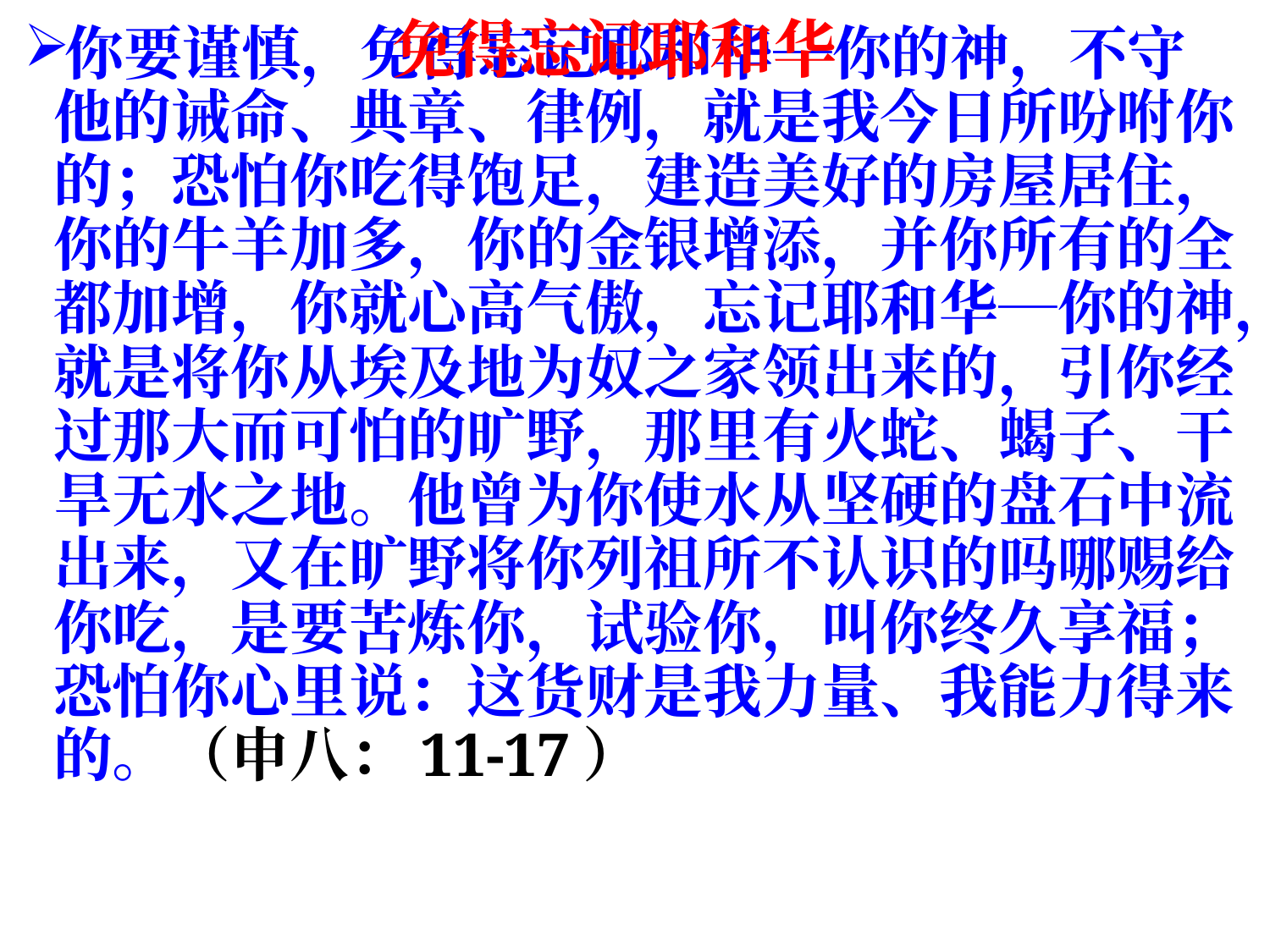

免得忘记耶和华
你要谨慎，免得忘记耶和华─你的神，不守他的诫命、典章、律例，就是我今日所吩咐你的；恐怕你吃得饱足，建造美好的房屋居住，你的牛羊加多，你的金银增添，并你所有的全都加增，你就心高气傲，忘记耶和华─你的神，就是将你从埃及地为奴之家领出来的，引你经过那大而可怕的旷野，那里有火蛇、蝎子、干旱无水之地。他曾为你使水从坚硬的盘石中流出来，又在旷野将你列祖所不认识的吗哪赐给你吃，是要苦炼你，试验你，叫你终久享福；恐怕你心里说：这货财是我力量、我能力得来的。（申八：11-17）